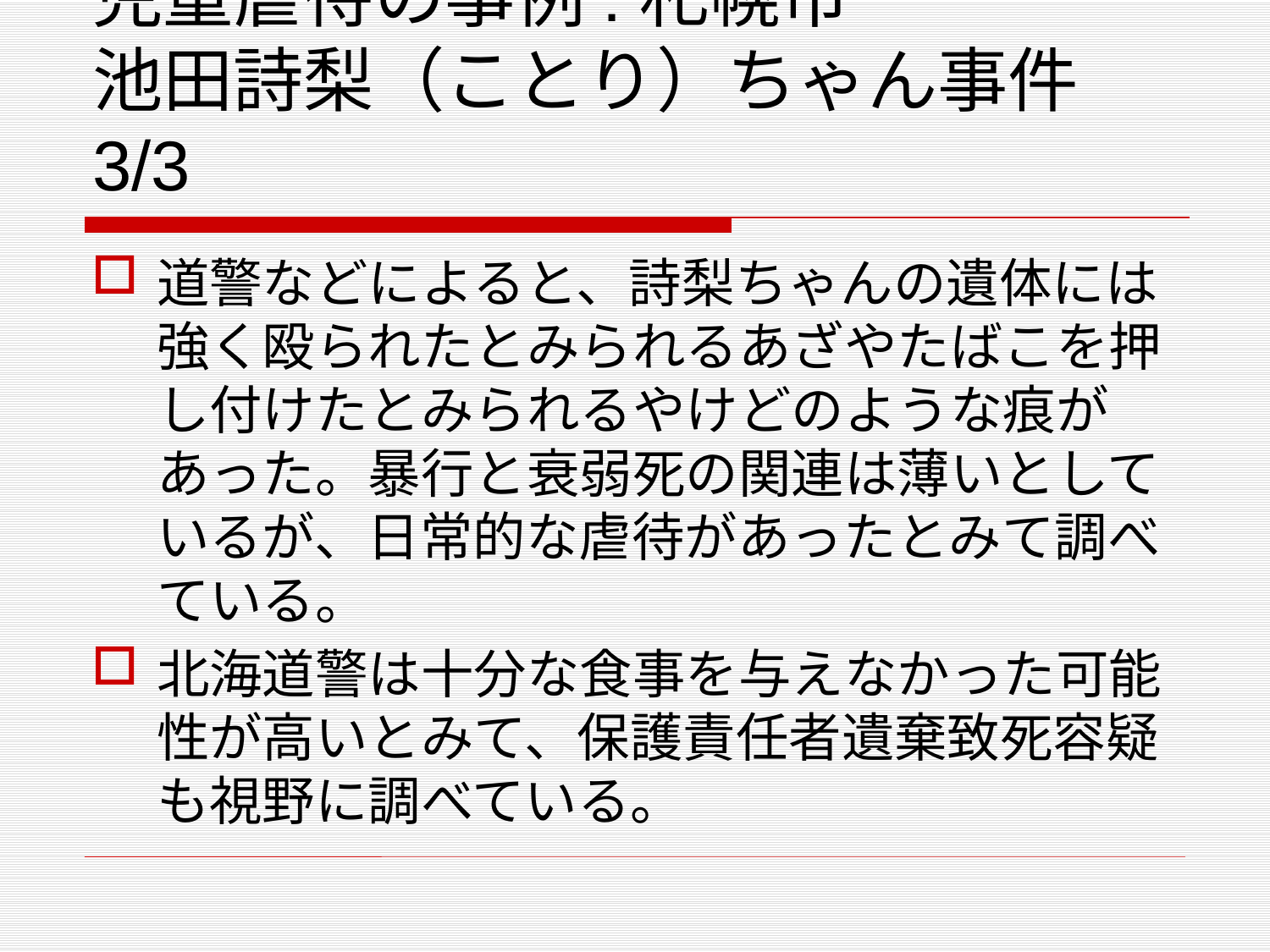

# 児童虐待の事例:札幌市 池田詩梨（ことり）ちゃん事件 3/3
道警などによると、詩梨ちゃんの遺体には強く殴られたとみられるあざやたばこを押し付けたとみられるやけどのような痕があった。暴行と衰弱死の関連は薄いとしているが、日常的な虐待があったとみて調べている。
北海道警は十分な食事を与えなかった可能性が高いとみて、保護責任者遺棄致死容疑も視野に調べている。